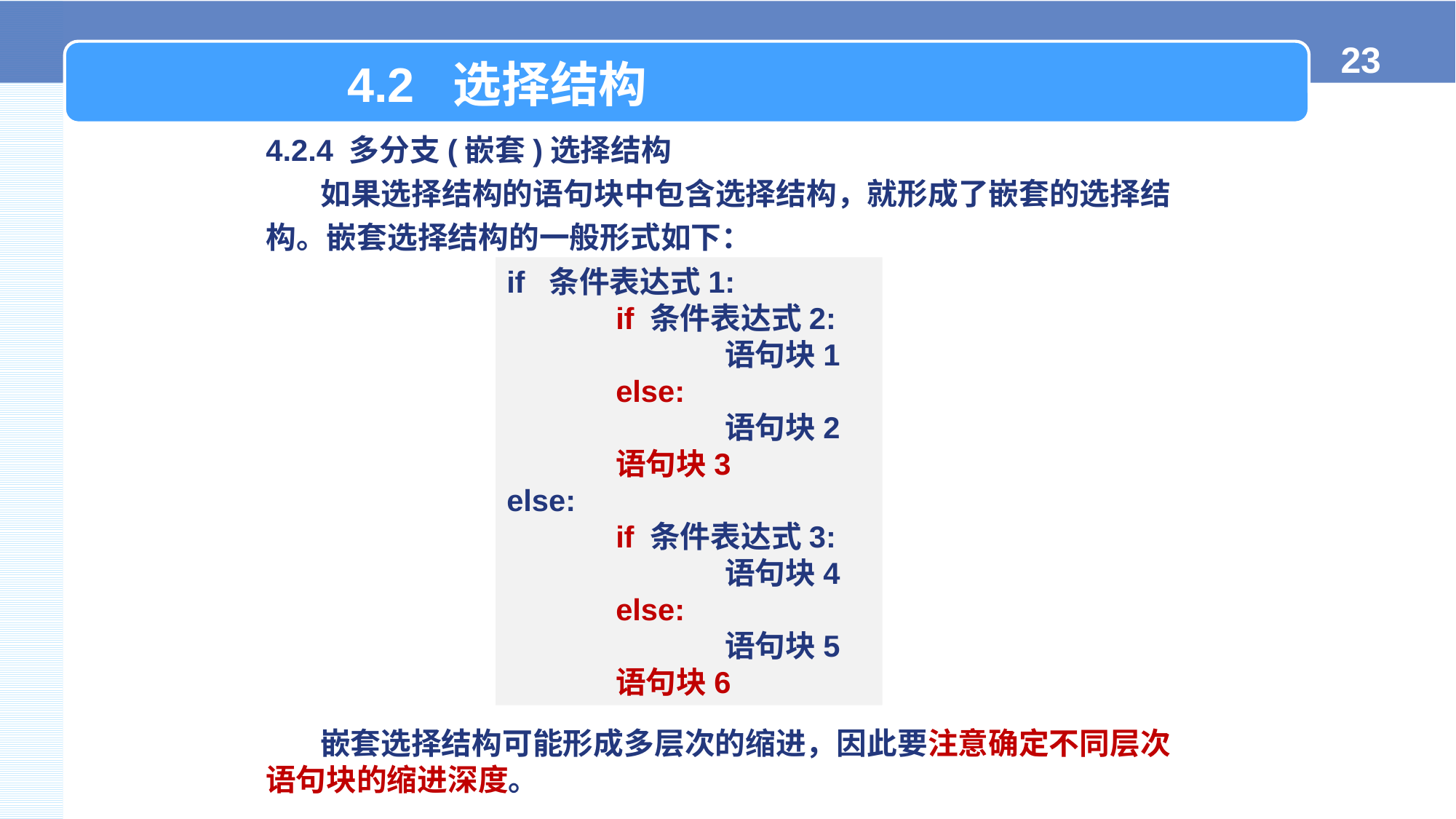

4.2  选择结构
4.2.4 多分支(嵌套)选择结构
如果选择结构的语句块中包含选择结构，就形成了嵌套的选择结构。嵌套选择结构的一般形式如下：
if  条件表达式1:
	if 条件表达式2:
		语句块1
	else:
		语句块2
	语句块3
else:
	if 条件表达式3:
		语句块4
	else:
		语句块5
	语句块6
嵌套选择结构可能形成多层次的缩进，因此要注意确定不同层次语句块的缩进深度。